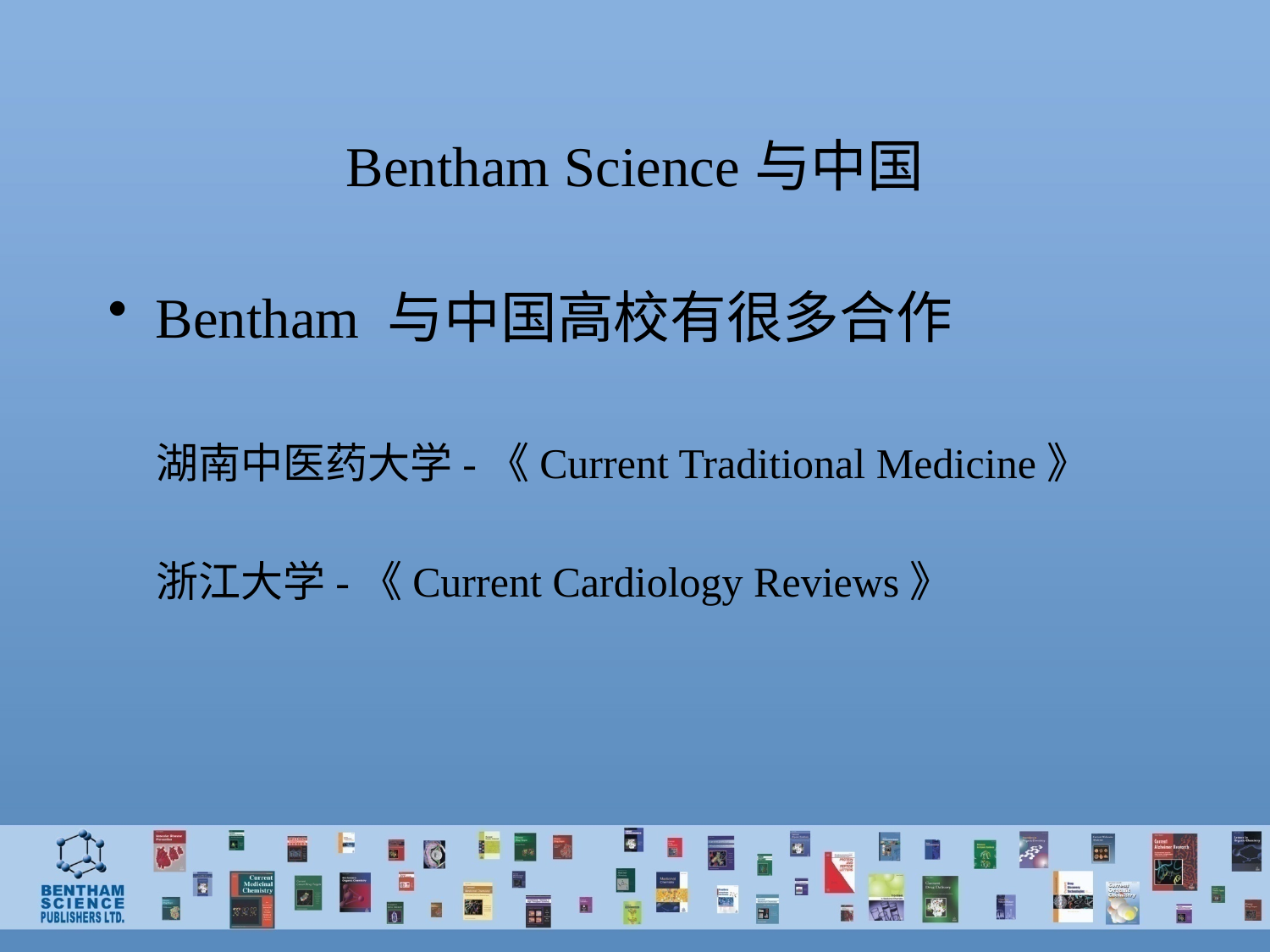

# Bentham Science与中国
Bentham 与中国高校有很多合作

    湖南中医药大学-《Current Traditional Medicine》

    浙江大学-《Current Cardiology Reviews》